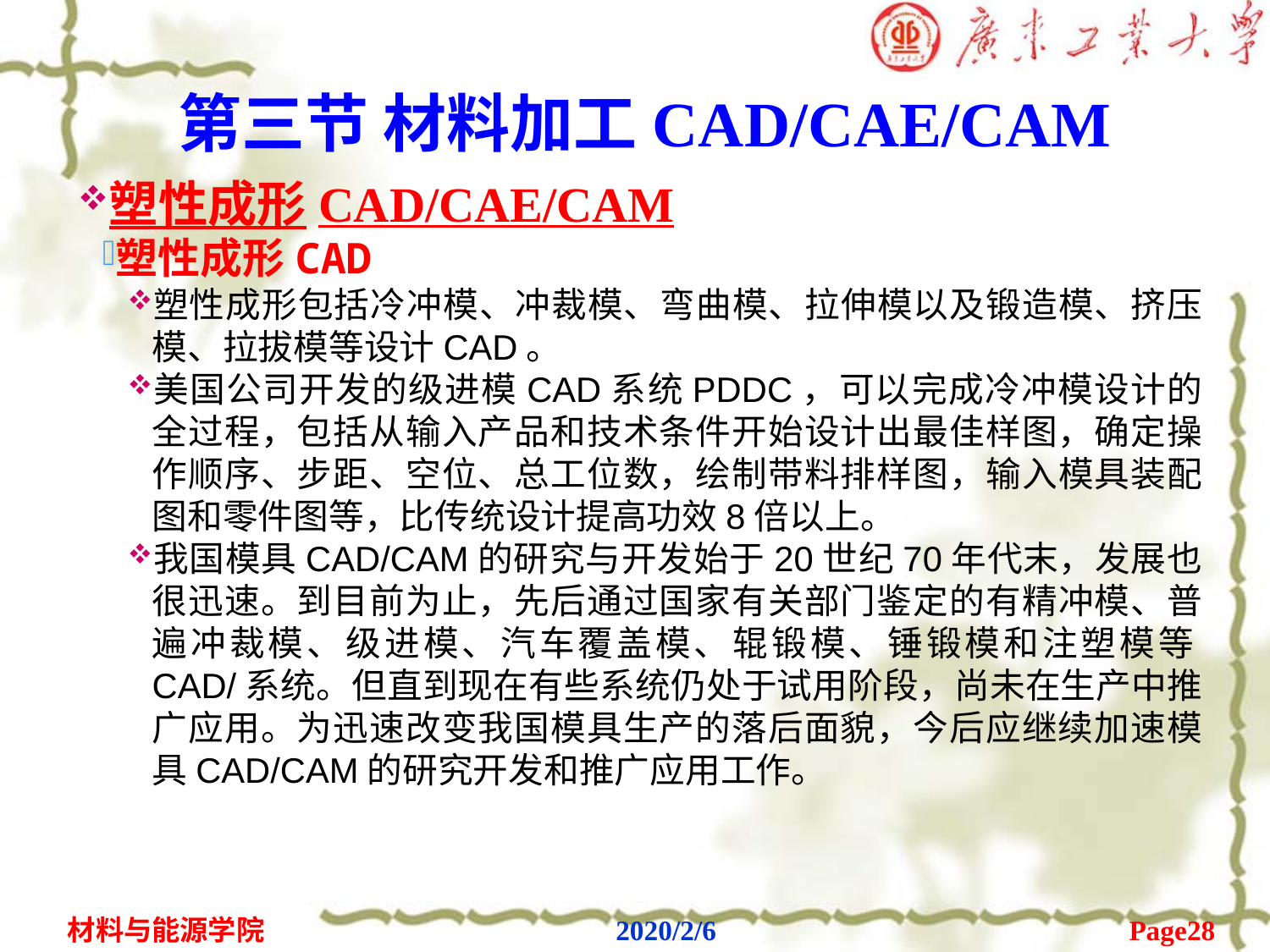

# 第三节 材料加工CAD/CAE/CAM
塑性成形CAD/CAE/CAM
塑性成形CAD
塑性成形包括冷冲模、冲裁模、弯曲模、拉伸模以及锻造模、挤压模、拉拔模等设计CAD。
美国公司开发的级进模CAD系统PDDC，可以完成冷冲模设计的全过程，包括从输入产品和技术条件开始设计出最佳样图，确定操作顺序、步距、空位、总工位数，绘制带料排样图，输入模具装配图和零件图等，比传统设计提高功效8倍以上。
我国模具CAD/CAM的研究与开发始于20世纪70年代末，发展也很迅速。到目前为止，先后通过国家有关部门鉴定的有精冲模、普遍冲裁模、级进模、汽车覆盖模、辊锻模、锤锻模和注塑模等CAD/系统。但直到现在有些系统仍处于试用阶段，尚未在生产中推广应用。为迅速改变我国模具生产的落后面貌，今后应继续加速模具CAD/CAM的研究开发和推广应用工作。
Page28
材料与能源学院
2020/2/6